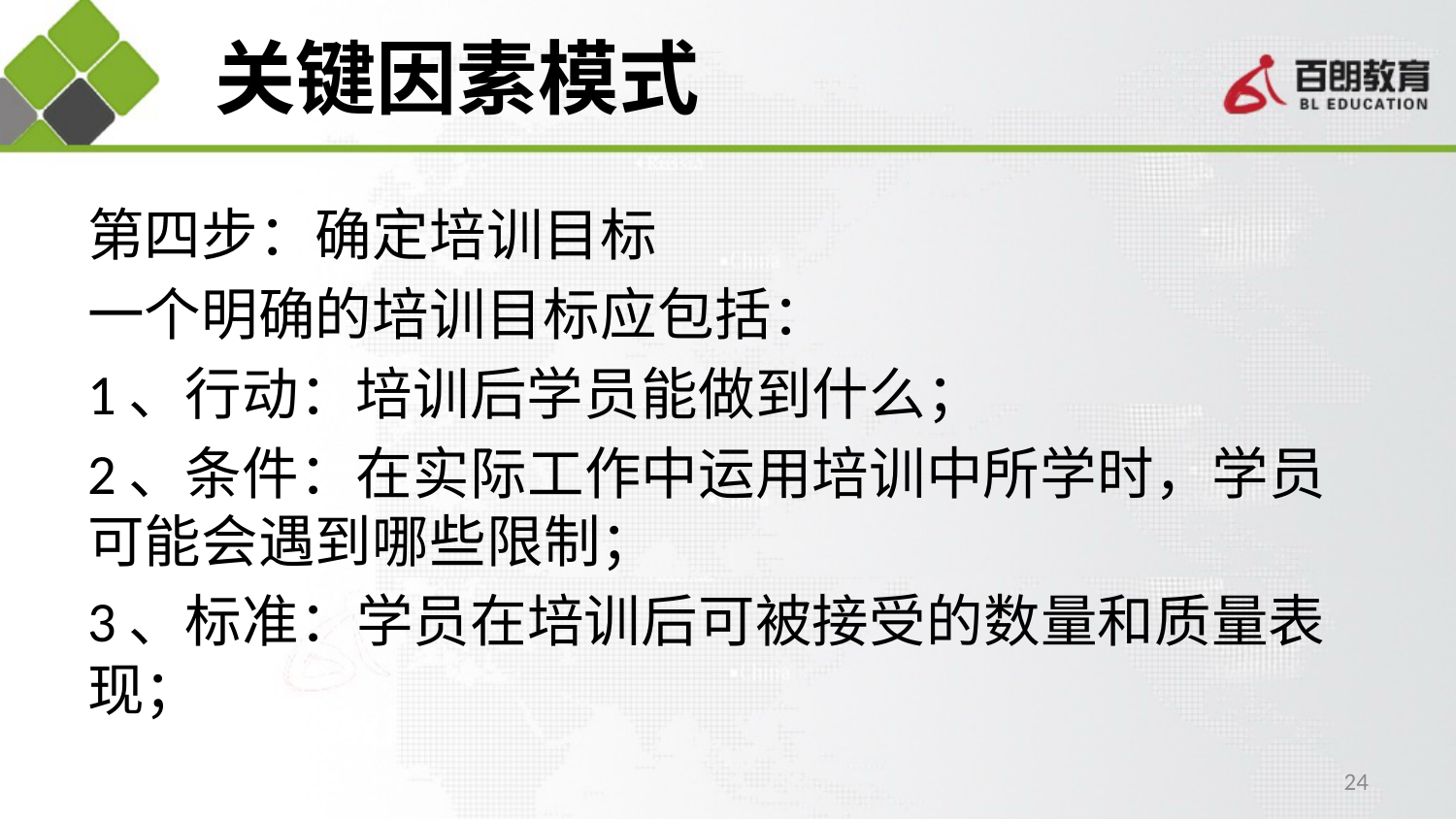

# 关键因素模式
第四步：确定培训目标
一个明确的培训目标应包括：
1、行动：培训后学员能做到什么；
2、条件：在实际工作中运用培训中所学时，学员可能会遇到哪些限制；
3、标准：学员在培训后可被接受的数量和质量表现；

24